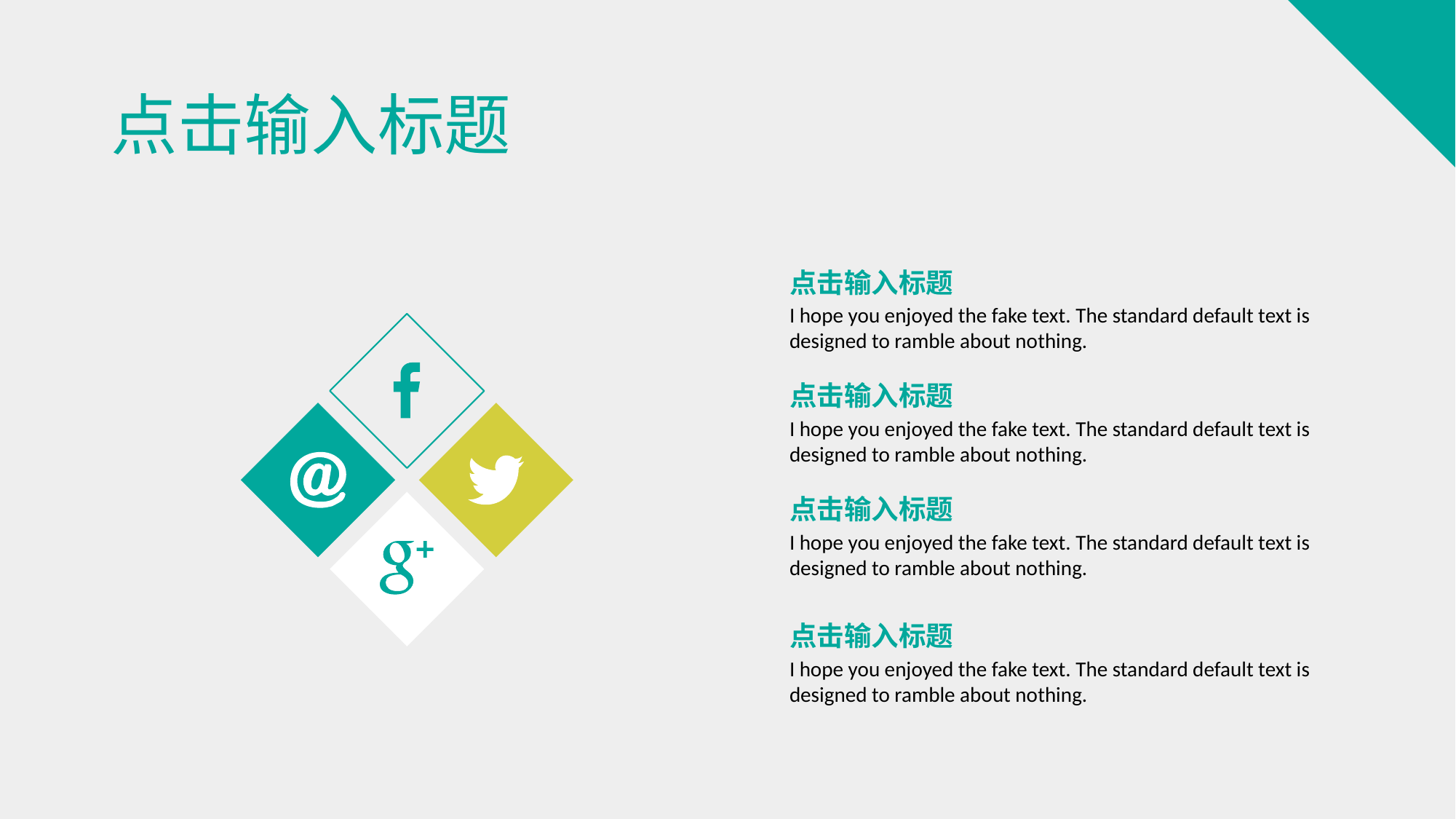

点击输入标题

点击输入标题
I hope you enjoyed the fake text. The standard default text is designed to ramble about nothing.

点击输入标题
I hope you enjoyed the fake text. The standard default text is designed to ramble about nothing.

点击输入标题

I hope you enjoyed the fake text. The standard default text is designed to ramble about nothing.

点击输入标题
I hope you enjoyed the fake text. The standard default text is designed to ramble about nothing.